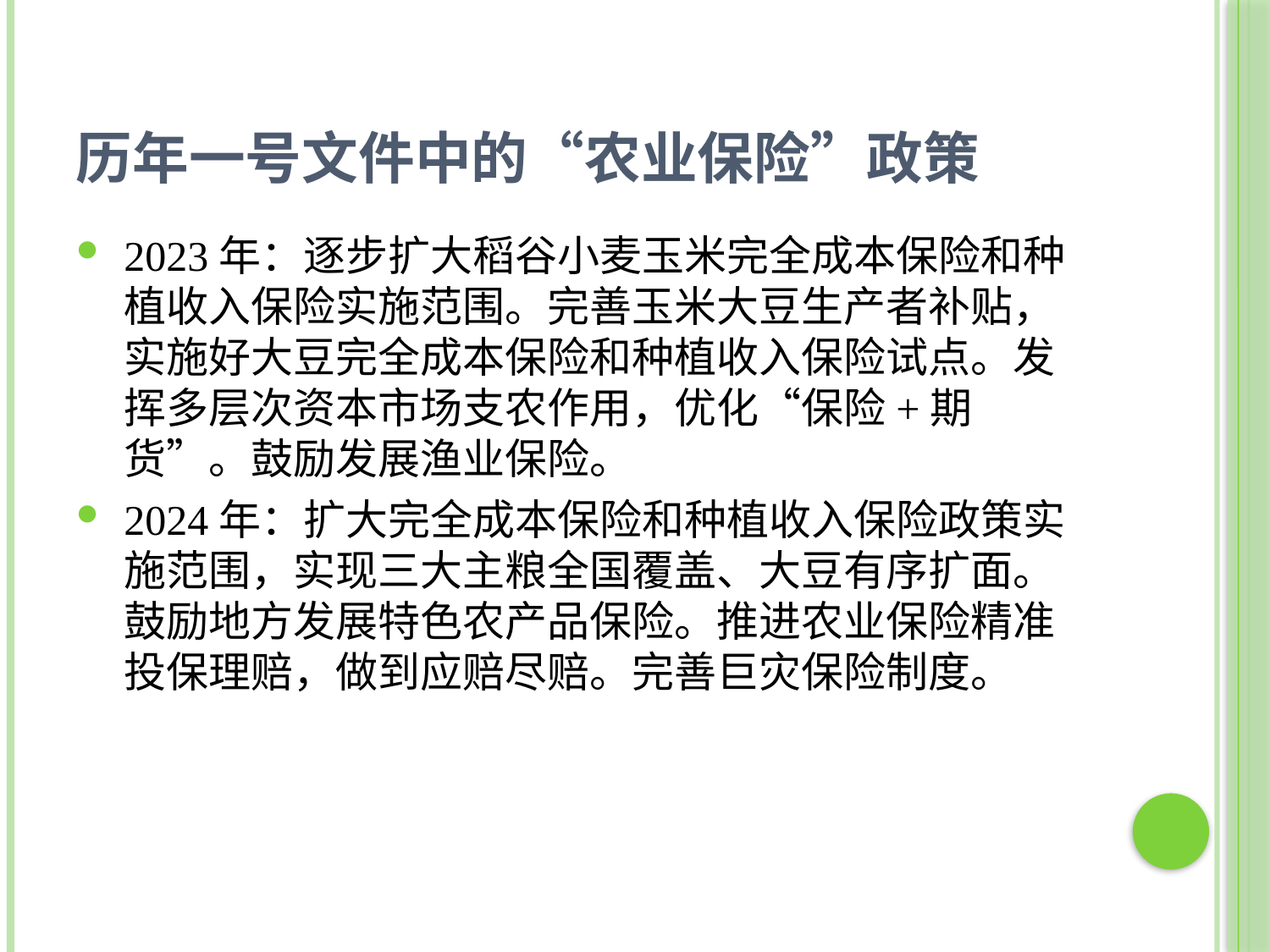

# 历年一号文件中的“农业保险”政策
2023年：逐步扩大稻谷小麦玉米完全成本保险和种植收入保险实施范围。完善玉米大豆生产者补贴，实施好大豆完全成本保险和种植收入保险试点。发挥多层次资本市场支农作用，优化“保险+期货”。鼓励发展渔业保险。
2024年：扩大完全成本保险和种植收入保险政策实施范围，实现三大主粮全国覆盖、大豆有序扩面。鼓励地方发展特色农产品保险。推进农业保险精准投保理赔，做到应赔尽赔。完善巨灾保险制度。